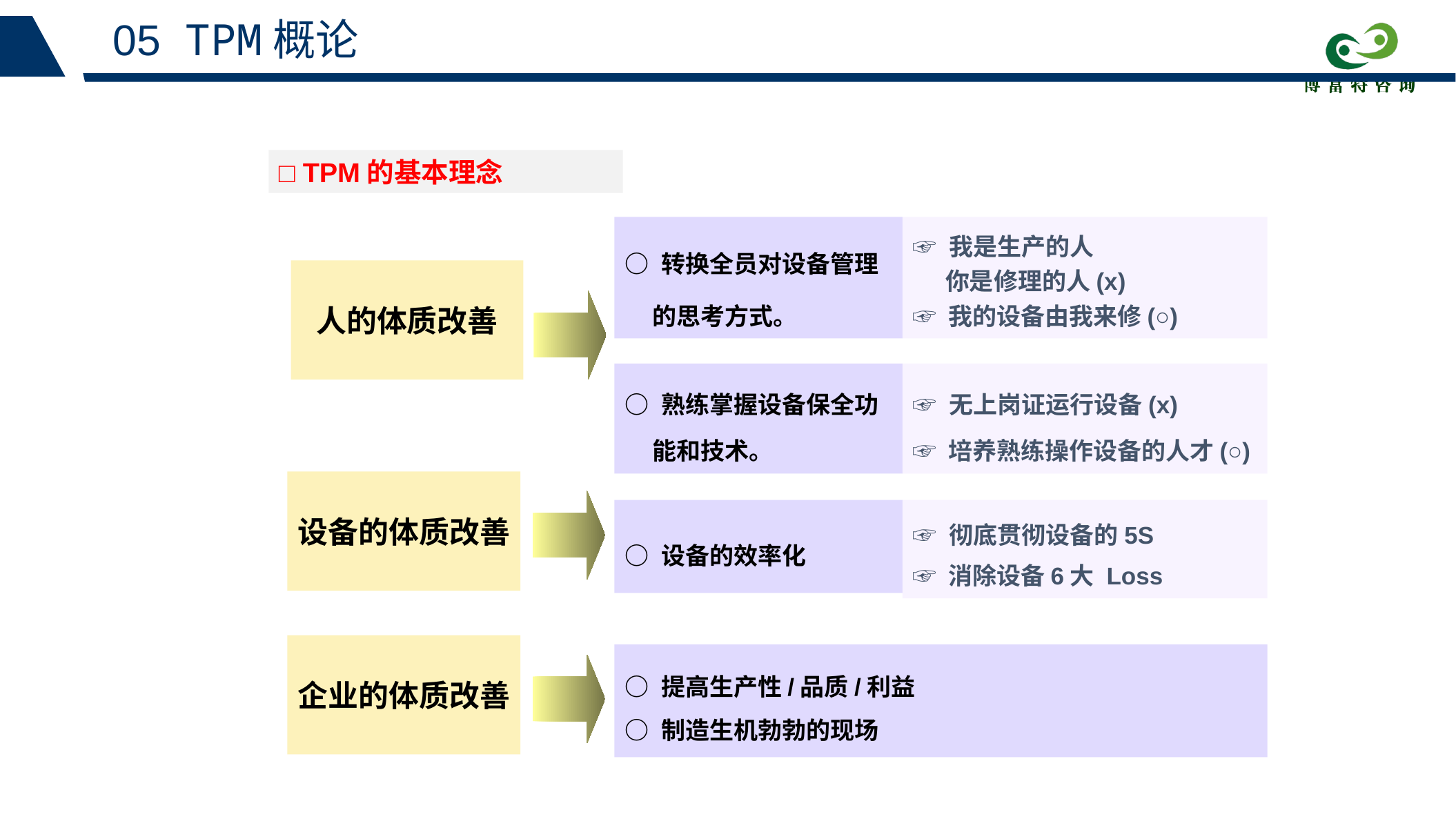

05  TPM概论

□ TPM的基本理念
○ 转换全员对设备管理
    的思考方式。
☞ 我是生产的人
    你是修理的人(x)
☞ 我的设备由我来修(○)

人的体质改善

○ 熟练掌握设备保全功
    能和技术。
☞ 无上岗证运行设备(x)
☞ 培养熟练操作设备的人才(○)

设备的体质改善

○ 设备的效率化
☞ 彻底贯彻设备的5S
☞ 消除设备6大 Loss

企业的体质改善

○ 提高生产性/品质/利益
○ 制造生机勃勃的现场